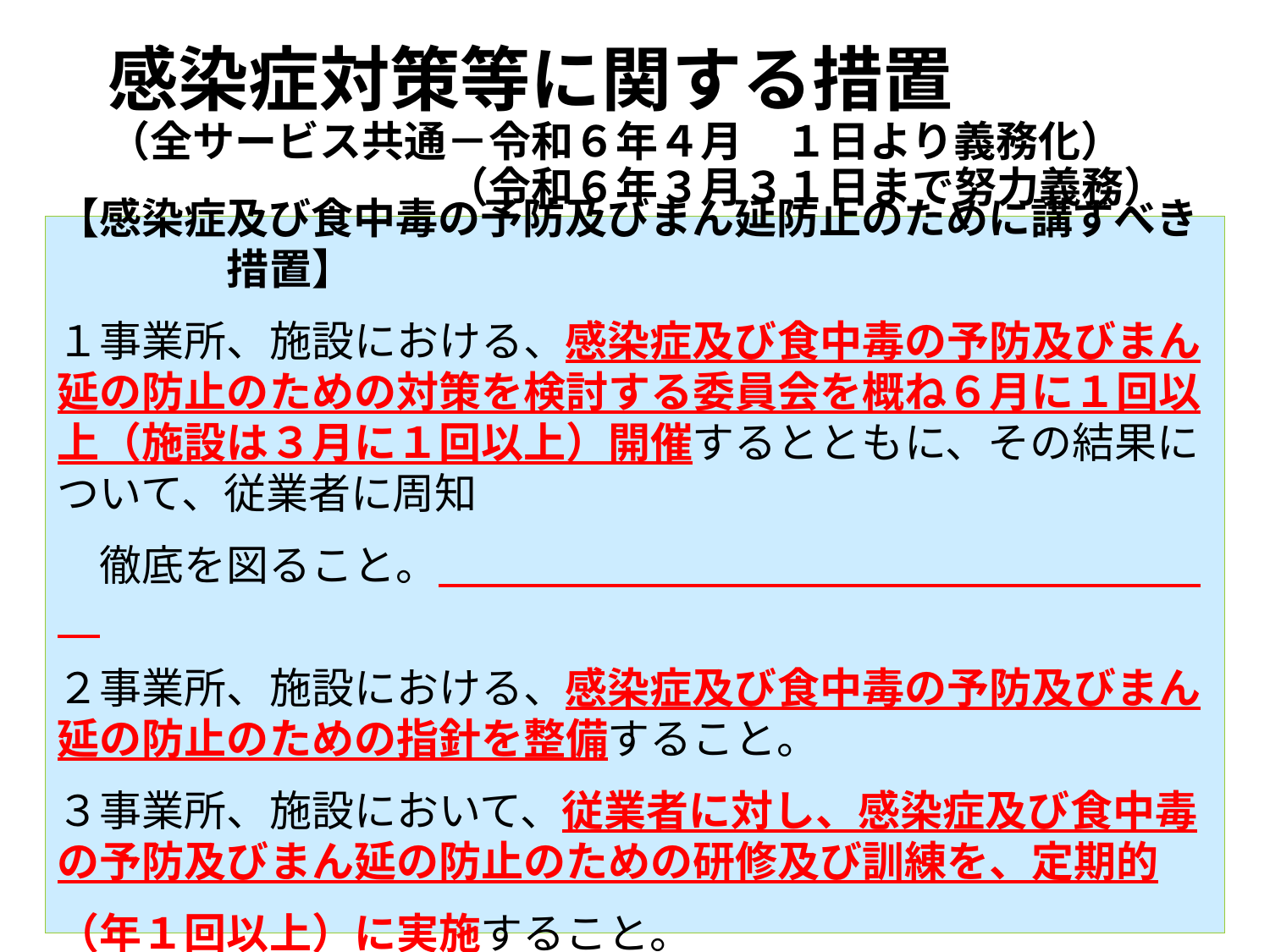

# 感染症対策等に関する措置 （全サービス共通－令和６年４月　１日より義務化） 　　　　　　　　（令和６年３月３１日まで努力義務）
【感染症及び食中毒の予防及びまん延防止のために講ずべき　　　　措置】
１事業所、施設における、感染症及び食中毒の予防及びまん延の防止のための対策を検討する委員会を概ね６月に１回以上（施設は３月に１回以上）開催するとともに、その結果について、従業者に周知
　徹底を図ること。
２事業所、施設における、感染症及び食中毒の予防及びまん延の防止のための指針を整備すること。
３事業所、施設において、従業者に対し、感染症及び食中毒の予防及びまん延の防止のための研修及び訓練を、定期的
（年１回以上）に実施すること。
17